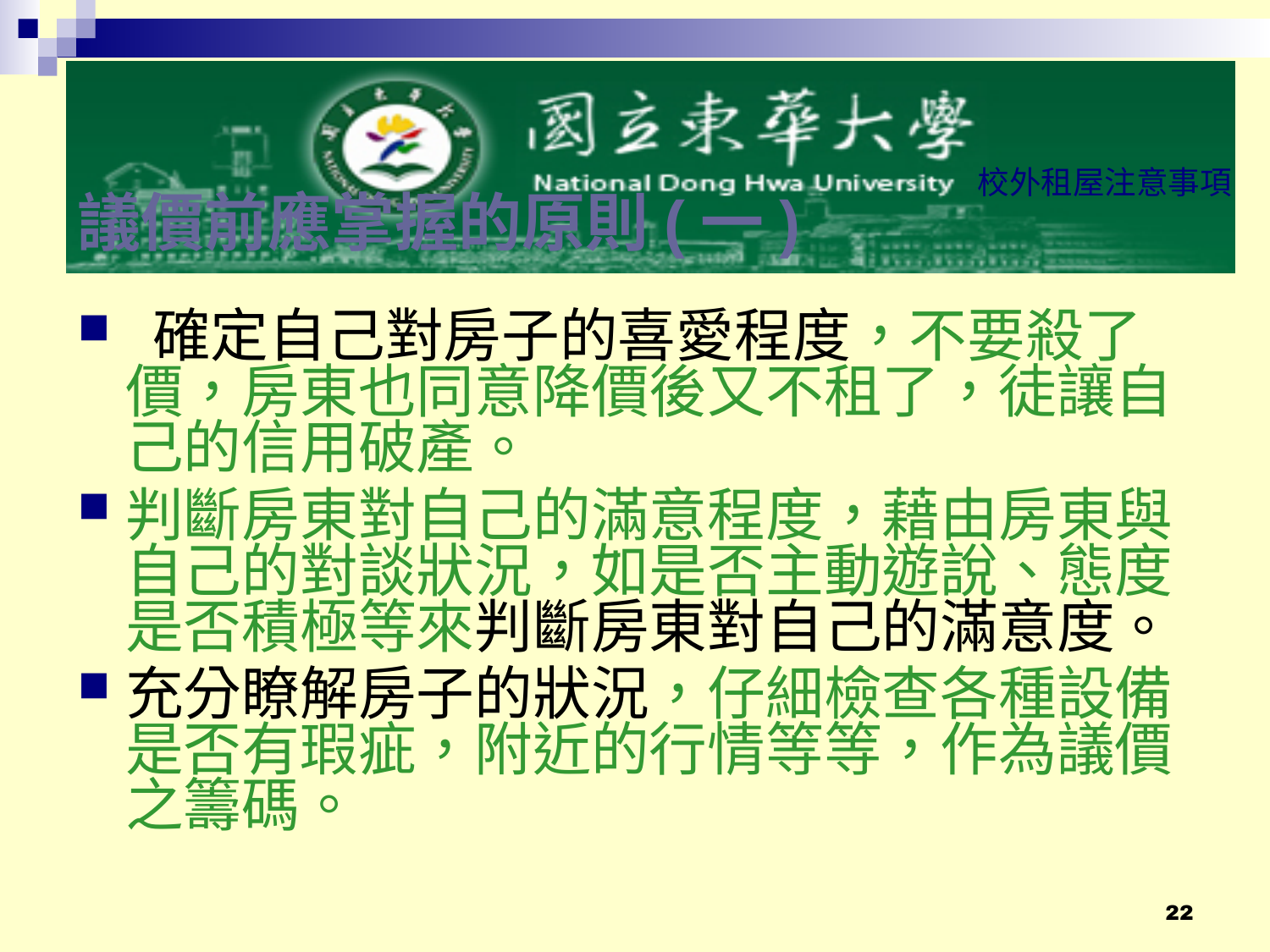

# 議價前應掌握的原則(一)
校外租屋注意事項
 確定自己對房子的喜愛程度，不要殺了價，房東也同意降價後又不租了，徒讓自己的信用破產。
判斷房東對自己的滿意程度，藉由房東與自己的對談狀況，如是否主動遊說、態度是否積極等來判斷房東對自己的滿意度。
充分瞭解房子的狀況，仔細檢查各種設備是否有瑕疵，附近的行情等等，作為議價之籌碼。
22